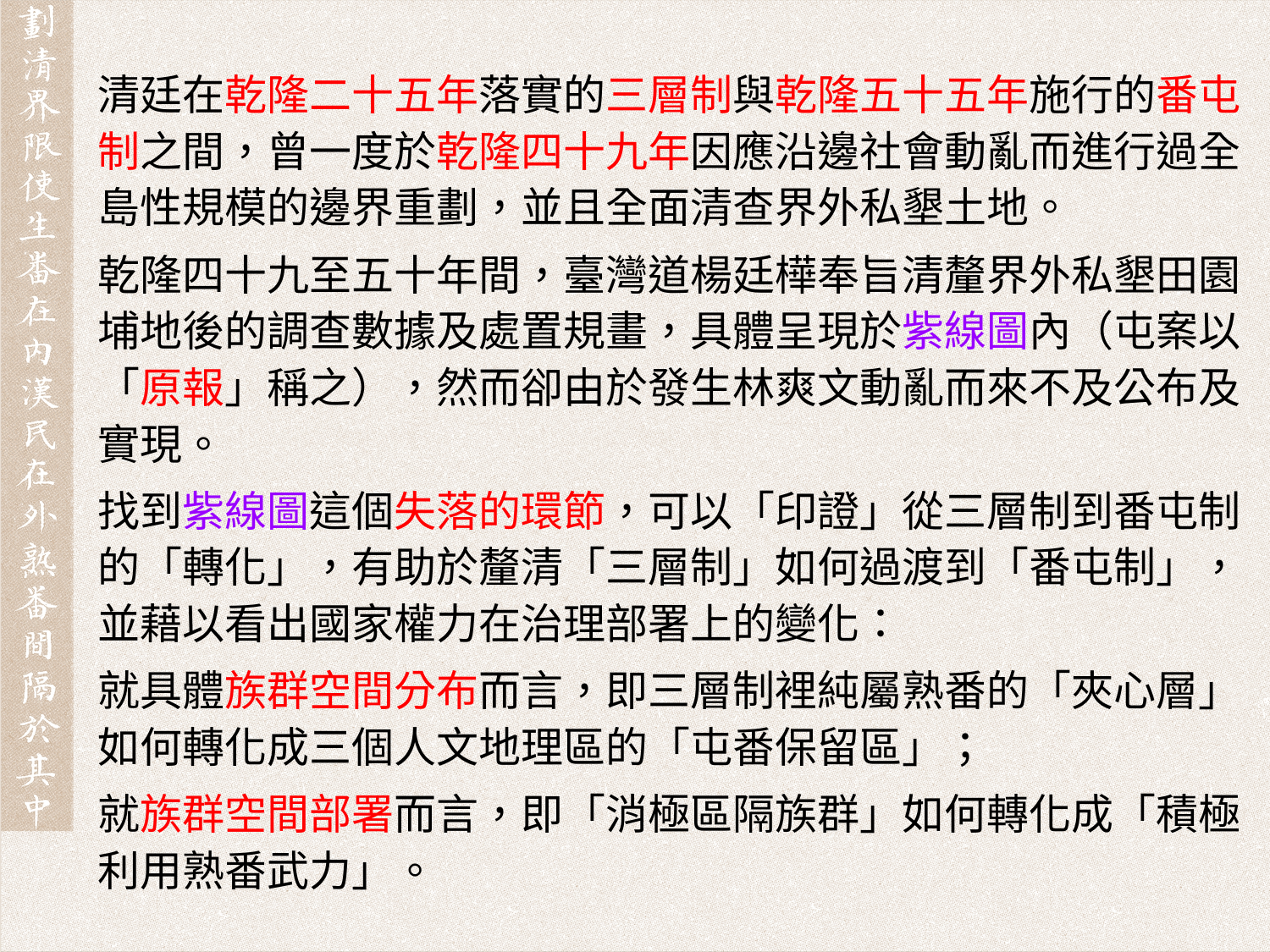

清廷在乾隆二十五年落實的三層制與乾隆五十五年施行的番屯制之間，曾一度於乾隆四十九年因應沿邊社會動亂而進行過全島性規模的邊界重劃，並且全面清查界外私墾土地。
乾隆四十九至五十年間，臺灣道楊廷樺奉旨清釐界外私墾田園埔地後的調查數據及處置規畫，具體呈現於紫線圖內（屯案以「原報」稱之），然而卻由於發生林爽文動亂而來不及公布及實現。
找到紫線圖這個失落的環節，可以「印證」從三層制到番屯制的「轉化」，有助於釐清「三層制」如何過渡到「番屯制」，並藉以看出國家權力在治理部署上的變化：
就具體族群空間分布而言，即三層制裡純屬熟番的「夾心層」如何轉化成三個人文地理區的「屯番保留區」；
就族群空間部署而言，即「消極區隔族群」如何轉化成「積極利用熟番武力」。